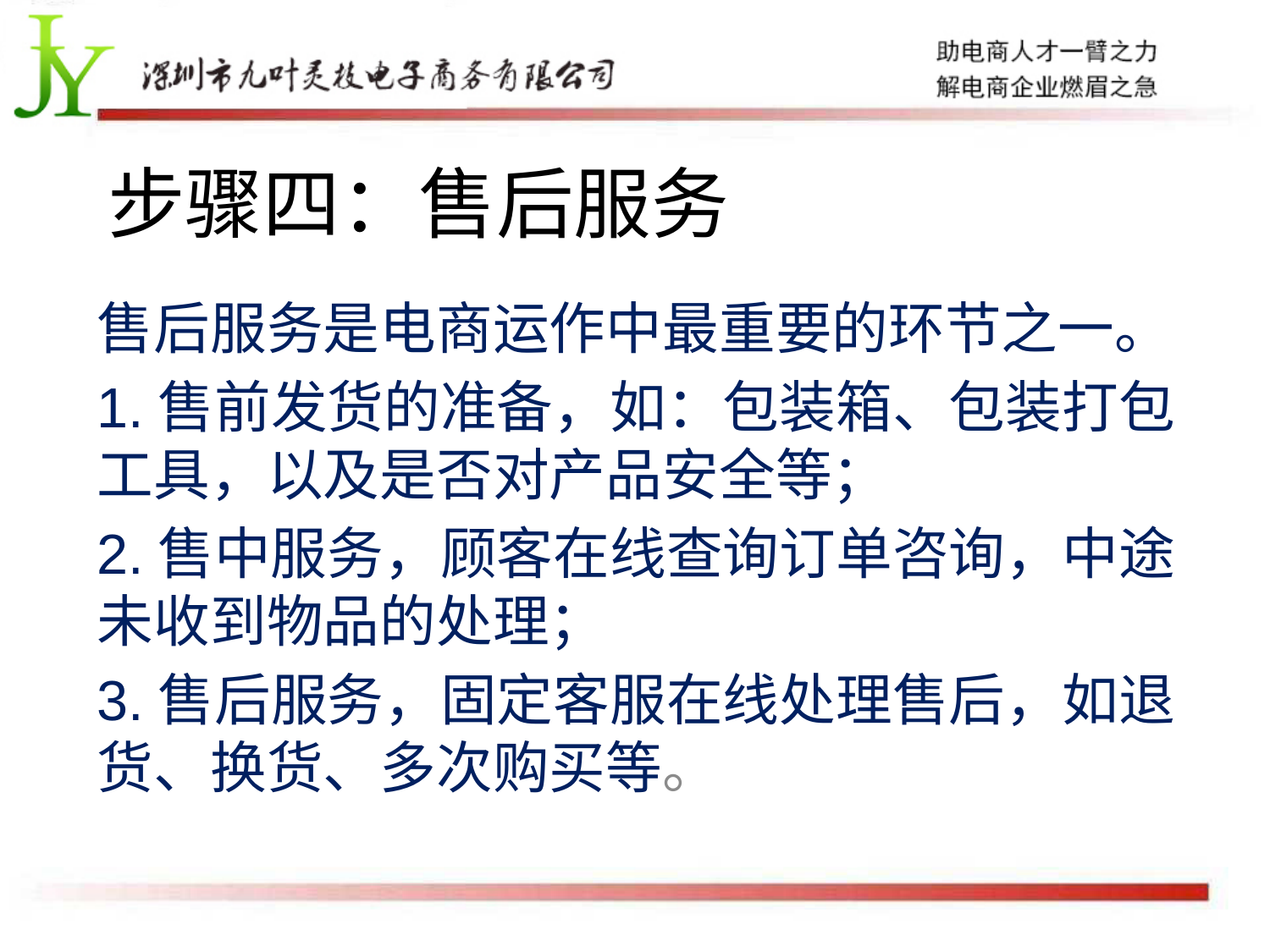

# 步骤四：售后服务
售后服务是电商运作中最重要的环节之一。
1.售前发货的准备，如：包装箱、包装打包工具，以及是否对产品安全等；
2.售中服务，顾客在线查询订单咨询，中途未收到物品的处理；
3.售后服务，固定客服在线处理售后，如退货、换货、多次购买等。